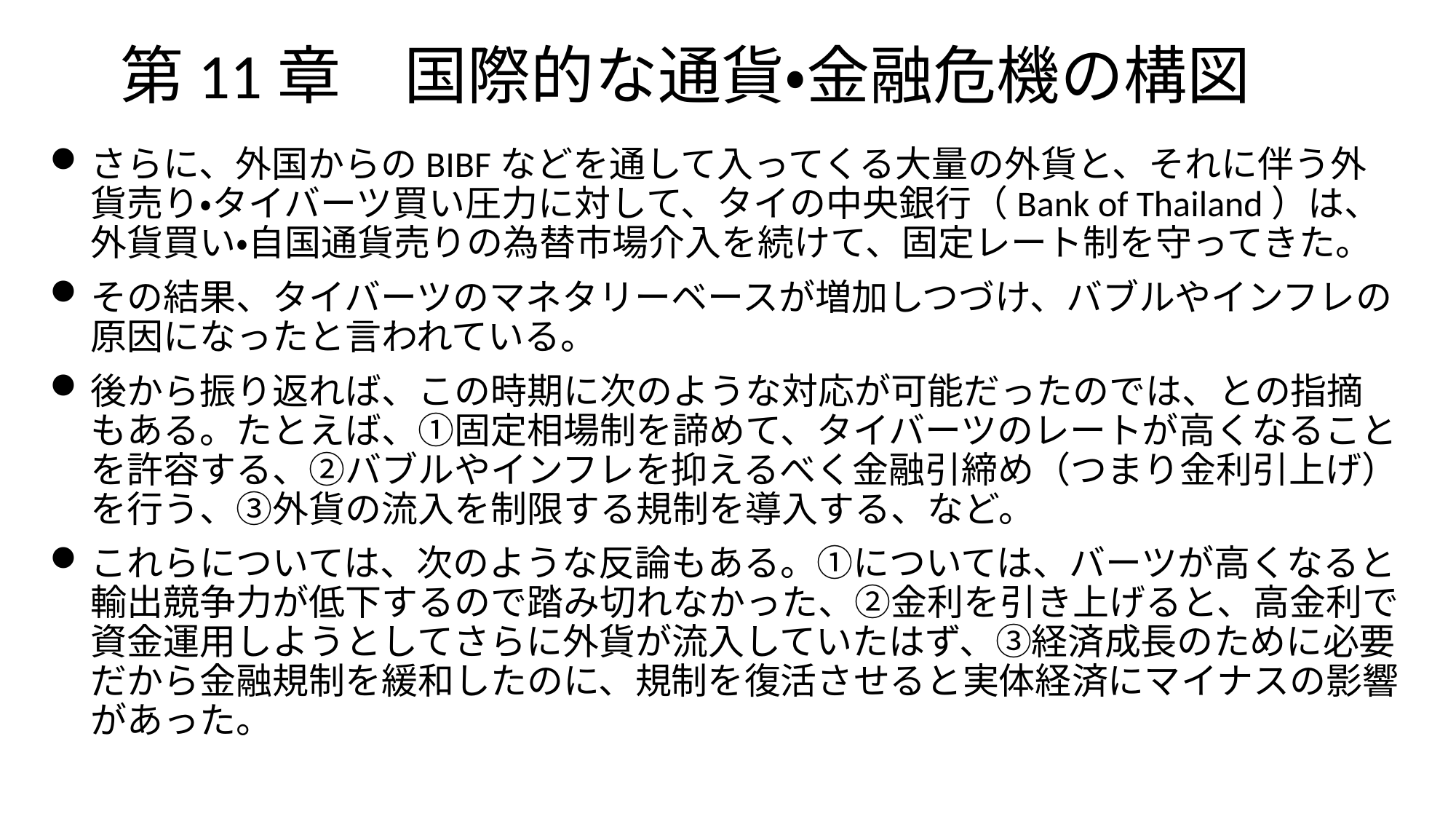

# 第11章　国際的な通貨・金融危機の構図
さらに、外国からのBIBFなどを通して入ってくる大量の外貨と、それに伴う外貨売り・タイバーツ買い圧力に対して、タイの中央銀行（Bank of Thailand）は、外貨買い・自国通貨売りの為替市場介入を続けて、固定レート制を守ってきた。
その結果、タイバーツのマネタリーベースが増加しつづけ、バブルやインフレの原因になったと言われている。
後から振り返れば、この時期に次のような対応が可能だったのでは、との指摘もある。たとえば、①固定相場制を諦めて、タイバーツのレートが高くなることを許容する、②バブルやインフレを抑えるべく金融引締め（つまり金利引上げ）を行う、③外貨の流入を制限する規制を導入する、など。
これらについては、次のような反論もある。①については、バーツが高くなると輸出競争力が低下するので踏み切れなかった、②金利を引き上げると、高金利で資金運用しようとしてさらに外貨が流入していたはず、③経済成長のために必要だから金融規制を緩和したのに、規制を復活させると実体経済にマイナスの影響があった。